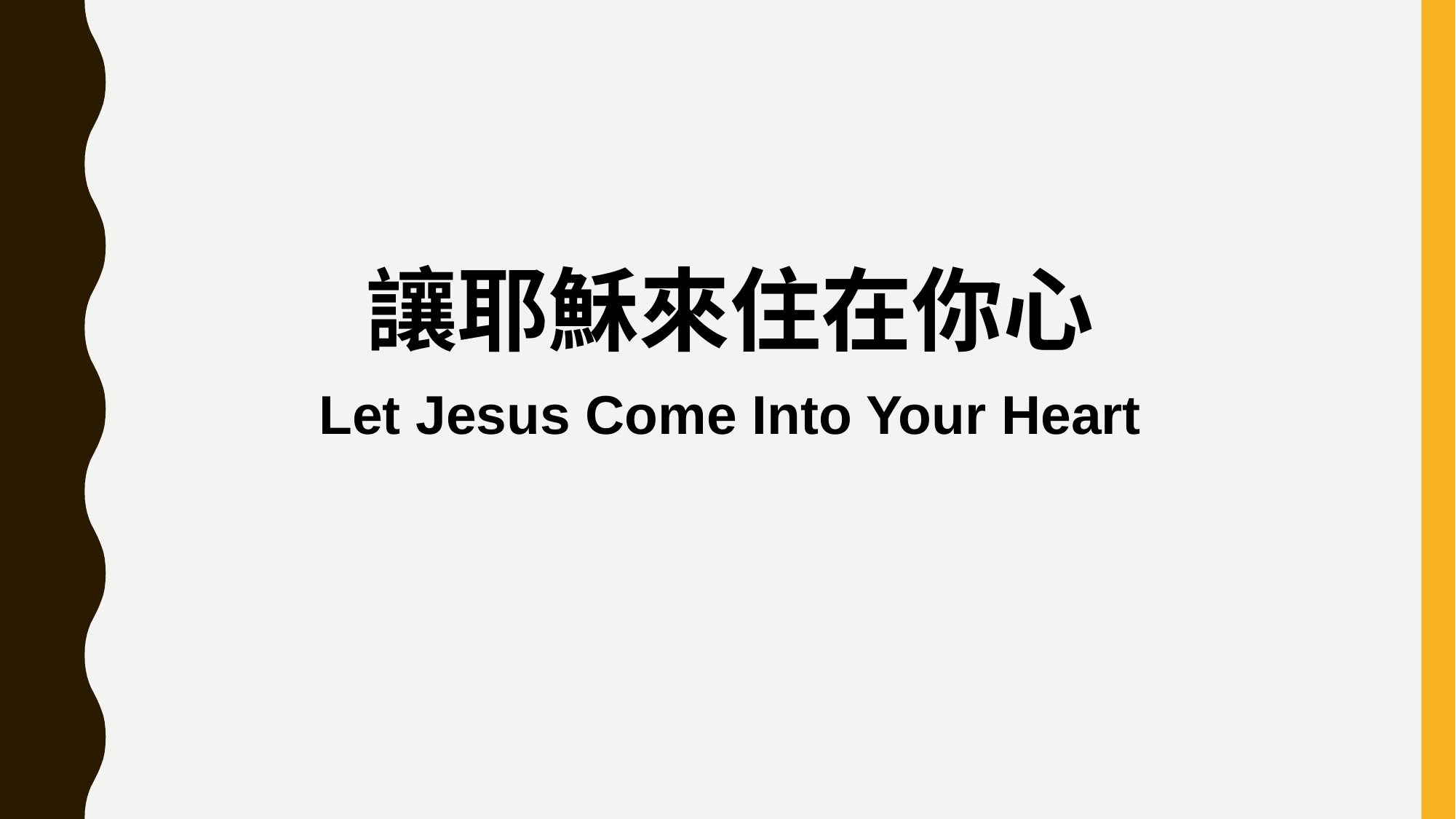

讓耶穌來住在你心
Let Jesus Come Into Your Heart